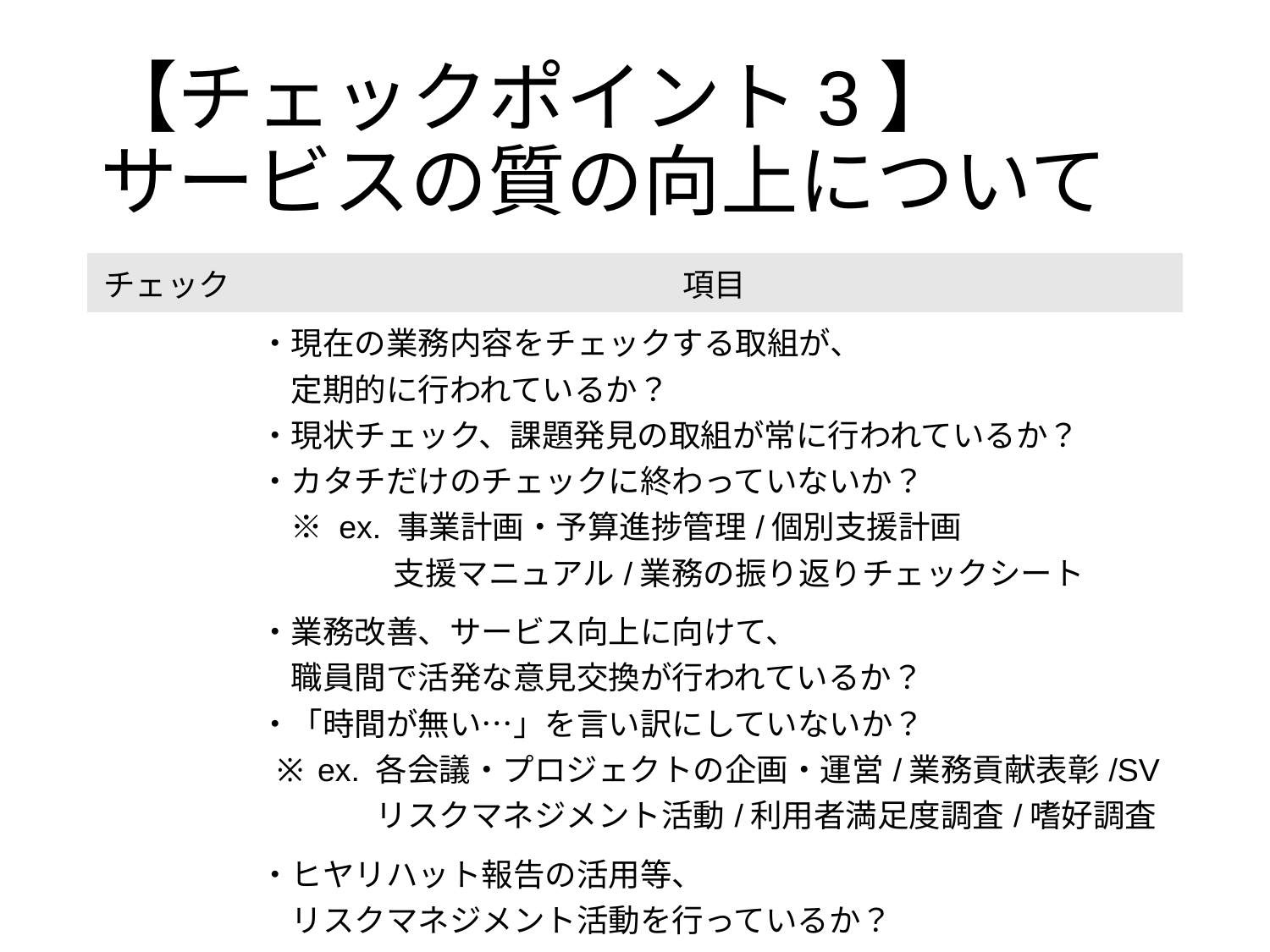

# 【チェックポイント3】 サービスの質の向上について
| チェック | 項目 |
| --- | --- |
|  | ・現在の業務内容をチェックする取組が、 　定期的に行われているか？ ・現状チェック、課題発見の取組が常に行われているか？ ・カタチだけのチェックに終わっていないか？ 　※ ex. 事業計画・予算進捗管理/個別支援計画 　　　　 支援マニュアル/業務の振り返りチェックシート |
|  | ・業務改善、サービス向上に向けて、 　職員間で活発な意見交換が行われているか？ ・「時間が無い…」を言い訳にしていないか？ ※ ex. 各会議・プロジェクトの企画・運営/業務貢献表彰/SV 　　　 リスクマネジメント活動/利用者満足度調査/嗜好調査 |
|  | ・ヒヤリハット報告の活用等、 　リスクマネジメント活動を行っているか？ |